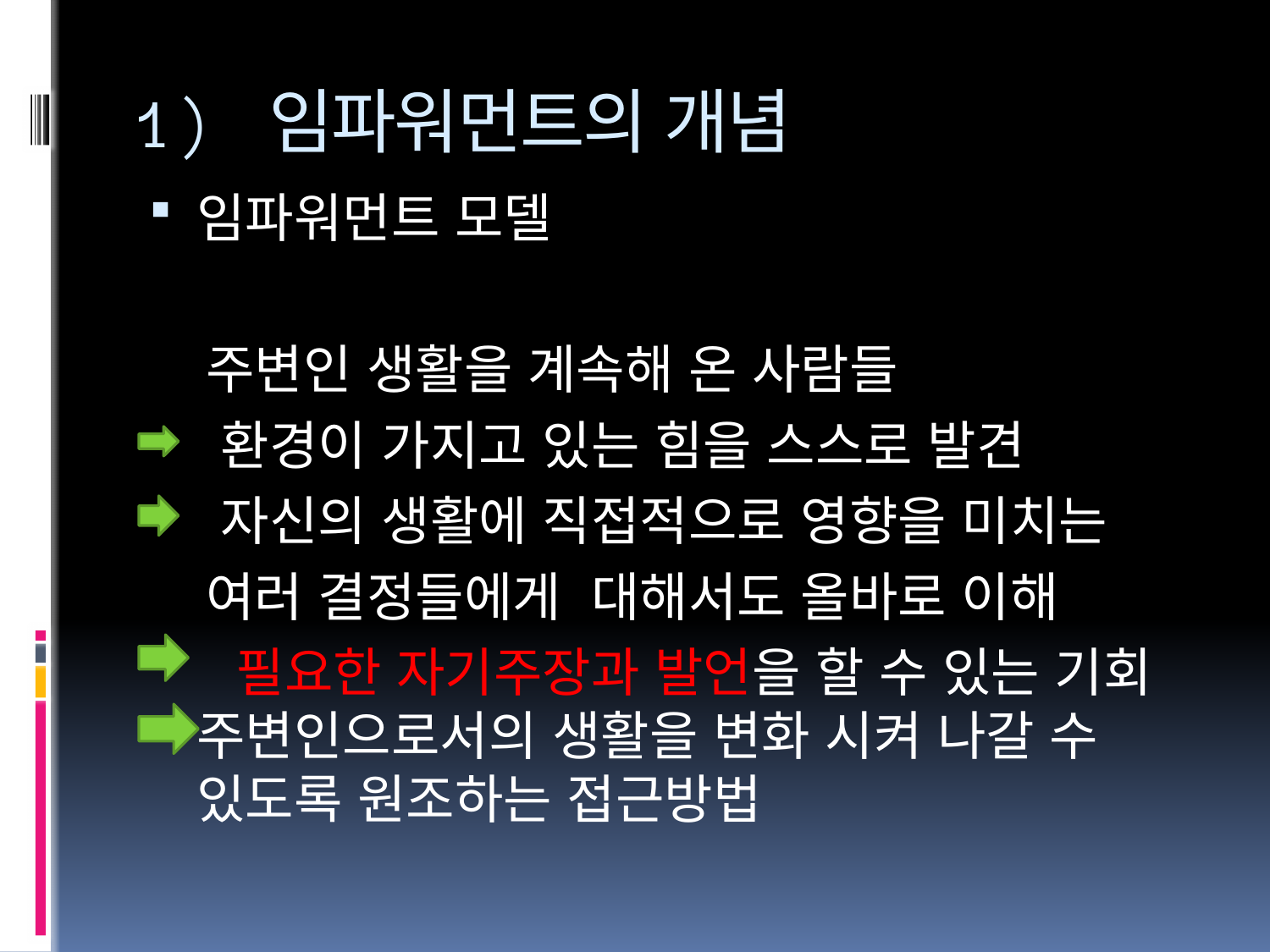

# 1) 임파워먼트의 개념
임파워먼트 모델

   주변인 생활을 계속해 온 사람들
    환경이 가지고 있는 힘을 스스로 발견
    자신의 생활에 직접적으로 영향을 미치는
   여러 결정들에게  대해서도 올바로 이해
     필요한 자기주장과 발언을 할 수 있는 기회 주변인으로서의 생활을 변화 시켜 나갈 수 있도록 원조하는 접근방법